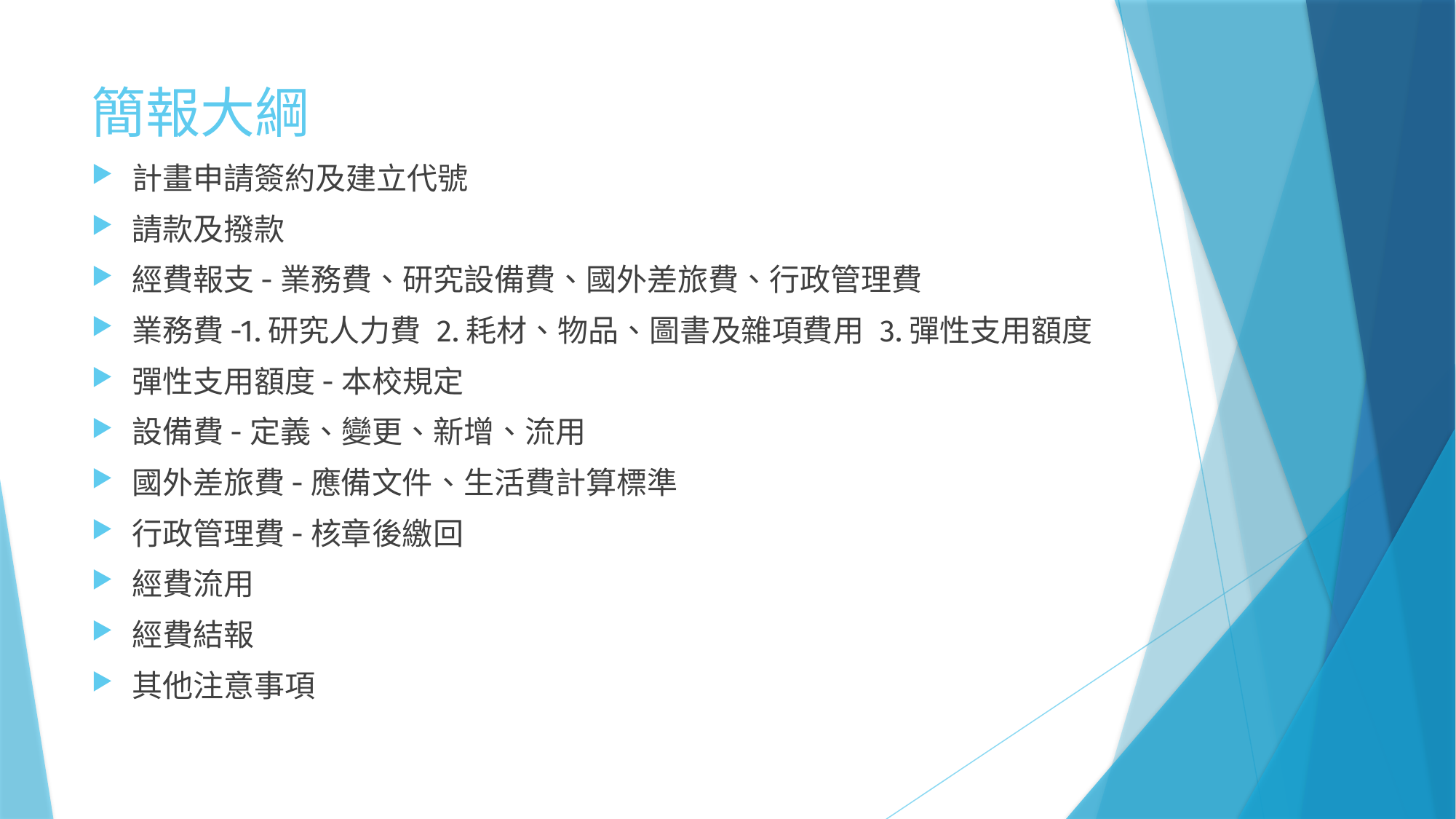

# 簡報大綱
計畫申請簽約及建立代號
請款及撥款
經費報支-業務費、研究設備費、國外差旅費、行政管理費
業務費-1.研究人力費 2.耗材、物品、圖書及雜項費用 3.彈性支用額度
彈性支用額度-本校規定
設備費-定義、變更、新增、流用
國外差旅費-應備文件、生活費計算標準
行政管理費-核章後繳回
經費流用
經費結報
其他注意事項